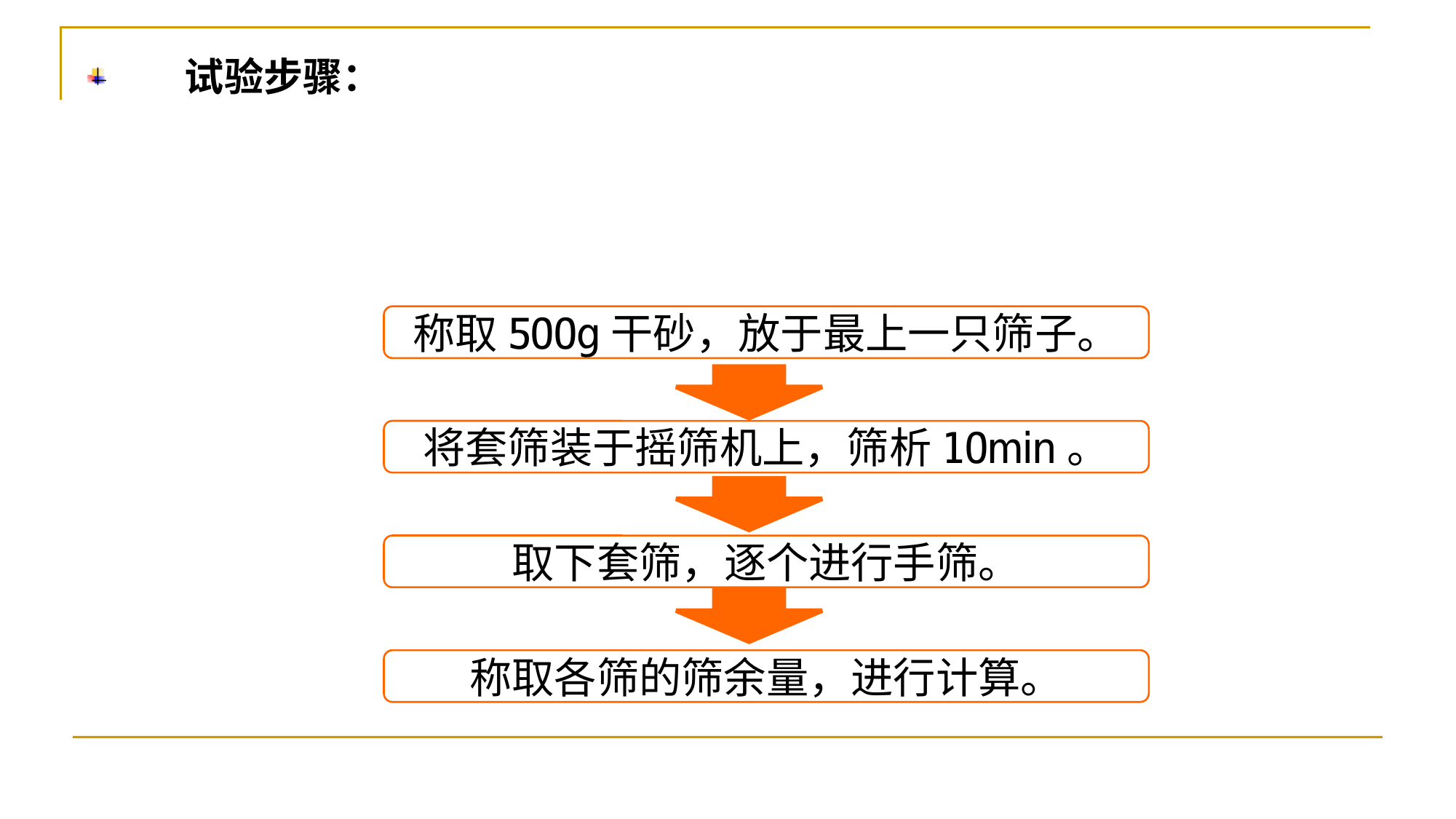

试验步骤：

称取500g干砂，放于最上一只筛子。

将套筛装于摇筛机上，筛析10min。

取下套筛，逐个进行手筛。

称取各筛的筛余量，进行计算。